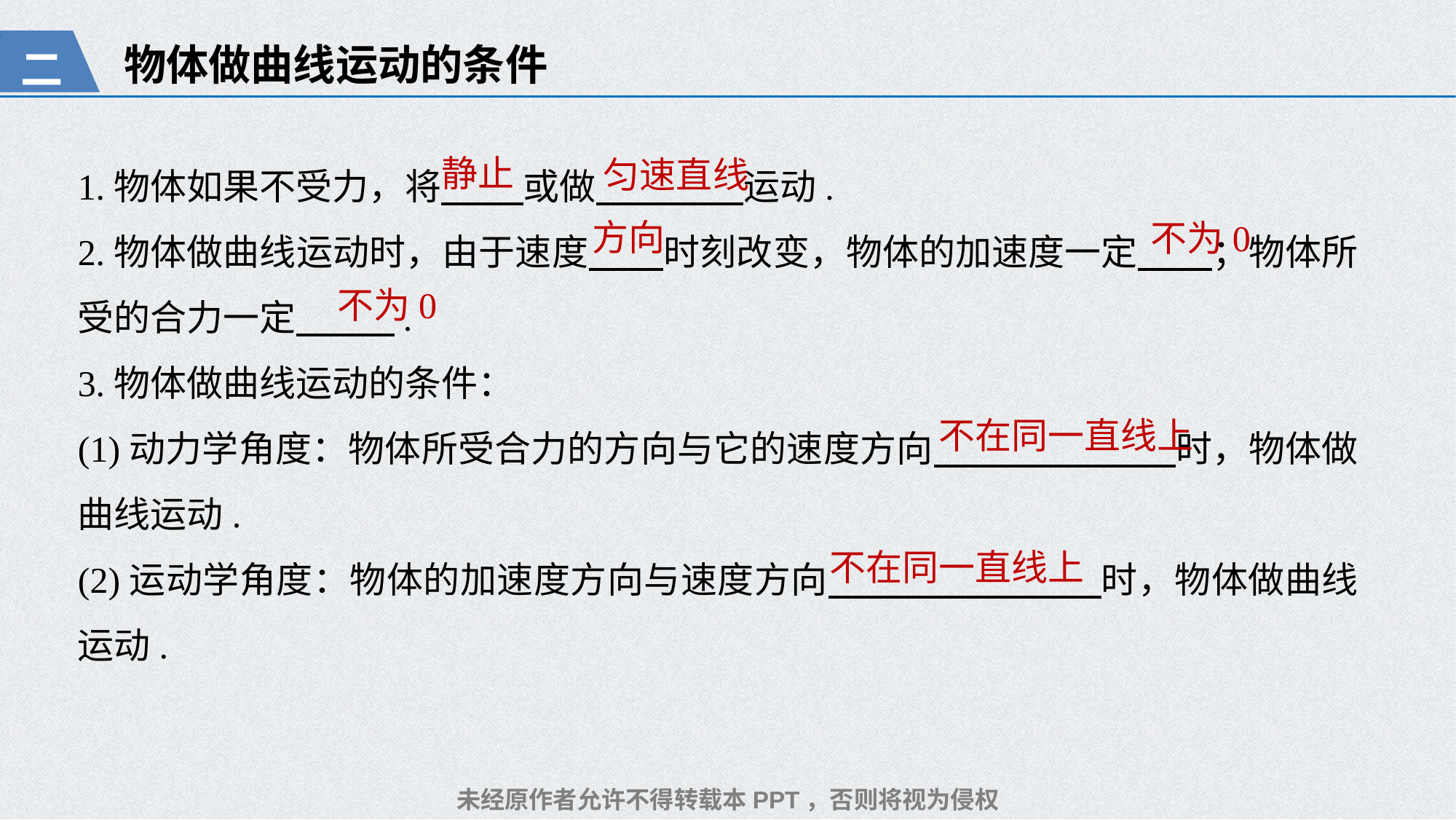

物体做曲线运动的条件

二
1.物体如果不受力，将          或做                  运动.
2.物体做曲线运动时，由于速度         时刻改变，物体的加速度一定         ；物体所受的合力一定            .
3.物体做曲线运动的条件：
(1)动力学角度：物体所受合力的方向与它的速度方向                             时，物体做曲线运动.
(2)运动学角度：物体的加速度方向与速度方向                                时，物体做曲线运动.
静止
匀速直线
方向
不为0
不为0
不在同一直线上
不在同一直线上